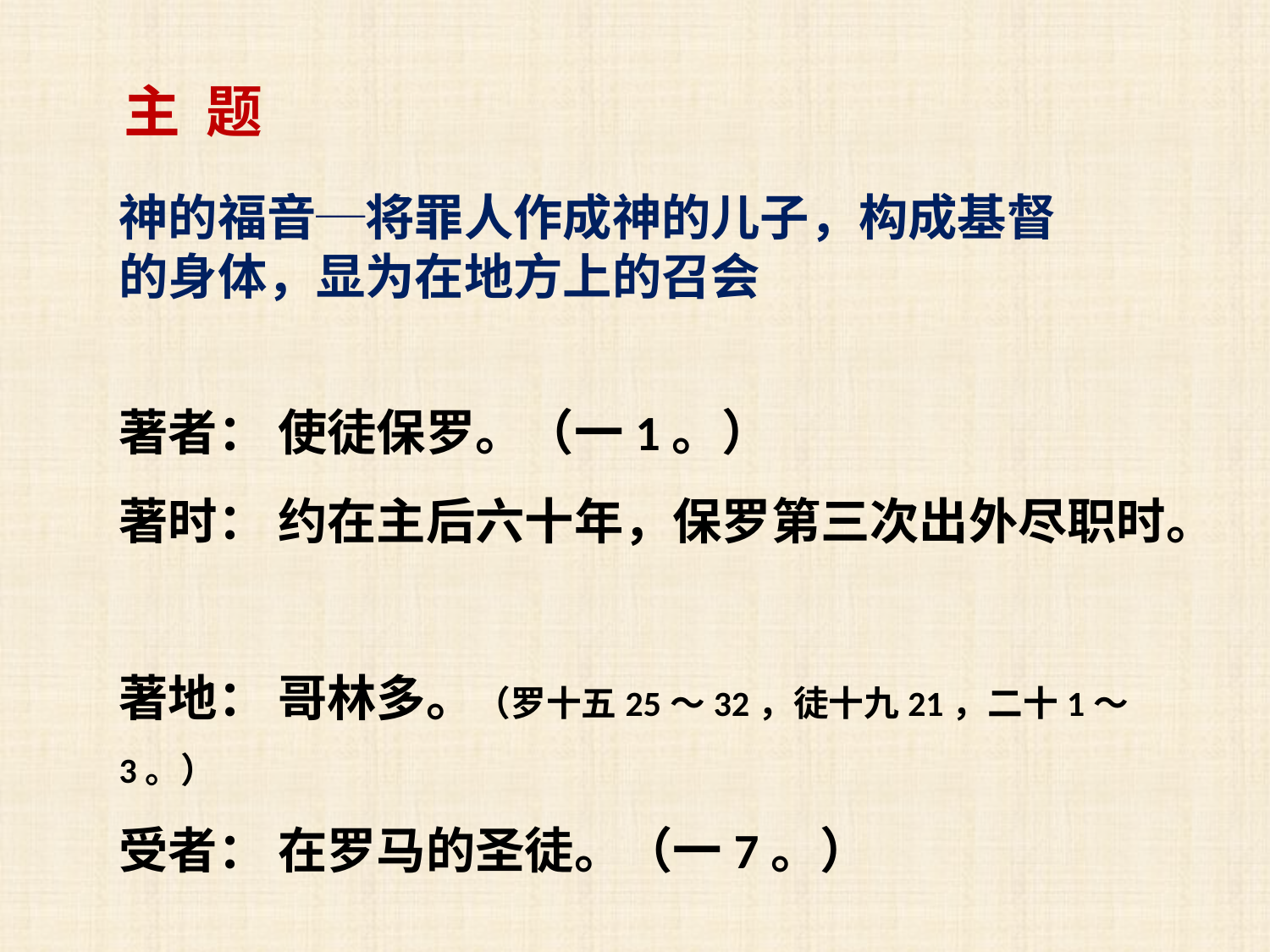

主  题
神的福音─将罪人作成神的儿子，构成基督的身体，显为在地方上的召会
著者： 使徒保罗。（一1。）
著时： 约在主后六十年，保罗第三次出外尽职时。
著地： 哥林多。（罗十五25～32，徒十九21，二十1～3。）
受者： 在罗马的圣徒。（一7。）